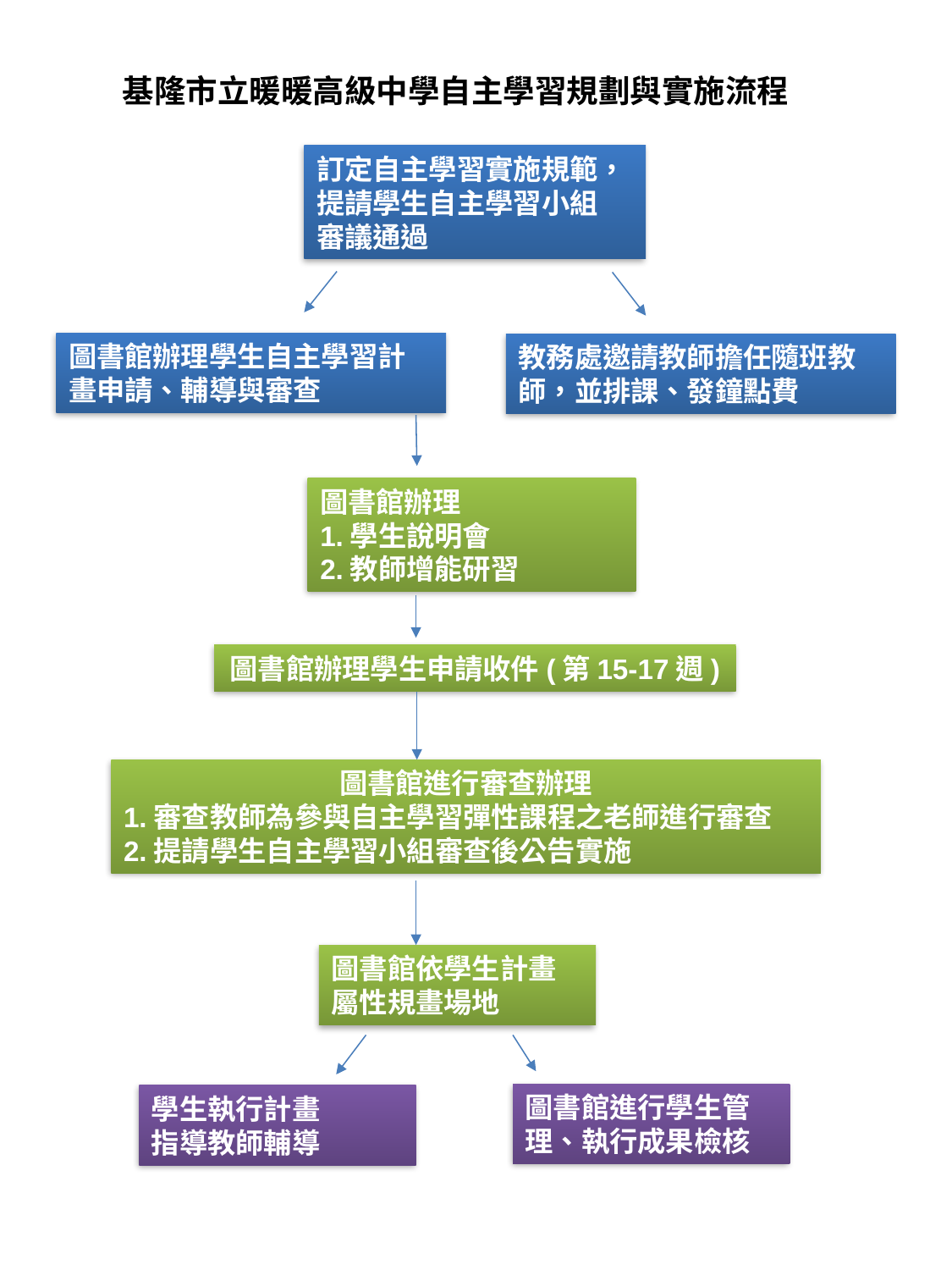

基隆市立暖暖高級中學自主學習規劃與實施流程
訂定自主學習實施規範，
提請學生自主學習小組
審議通過
圖書館辦理學生自主學習計畫申請、輔導與審查
教務處邀請教師擔任隨班教師，並排課、發鐘點費
圖書館辦理
1.學生說明會
2.教師增能研習
圖書館辦理學生申請收件(第15-17週)
圖書館進行審查辦理
1.審查教師為參與自主學習彈性課程之老師進行審查
2.提請學生自主學習小組審查後公告實施
圖書館依學生計畫屬性規畫場地
圖書館進行學生管理、執行成果檢核
學生執行計畫
指導教師輔導